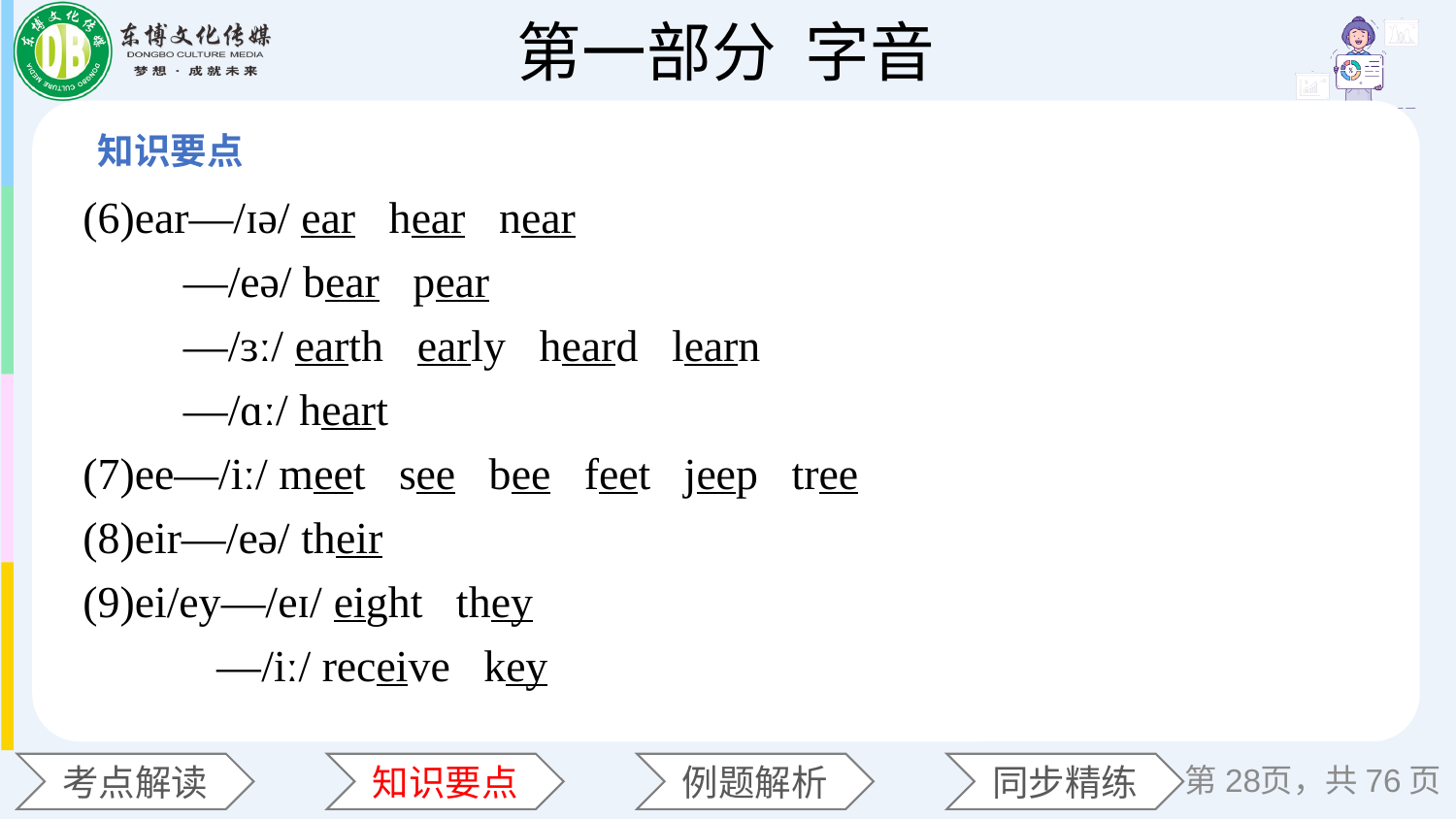

(6)ear—/ɪə/ ear   hear   near
         —/eə/ bear   pear
         —/ɜː/ earth   early   heard   learn
         —/ɑː/ heart
(7)ee—/iː/ meet   see   bee   feet   jeep   tree
(8)eir—/eə/ their
(9)ei/ey—/eɪ/ eight   they
            —/iː/ receive   key
第28页，共76页